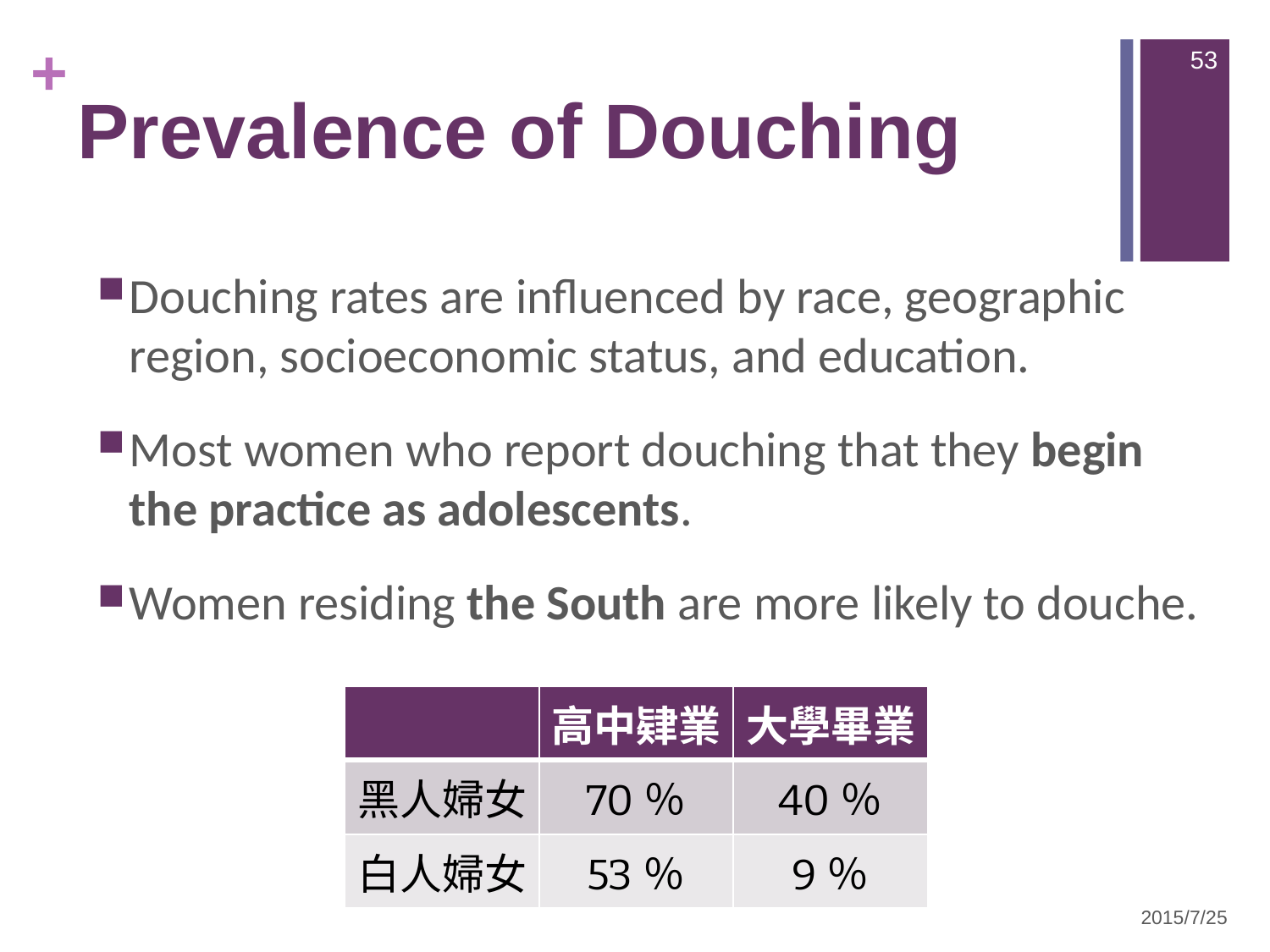

53
# Prevalence of Douching
Douching rates are influenced by race, geographic region, socioeconomic status, and education.
Most women who report douching that they begin the practice as adolescents.
Women residing the South are more likely to douche.

|  | 高中肄業 | 大學畢業 |
| --- | --- | --- |
| 黑人婦女 | 70％ | 40％ |
| 白人婦女 | 53％ | 9％ |
2015/7/25